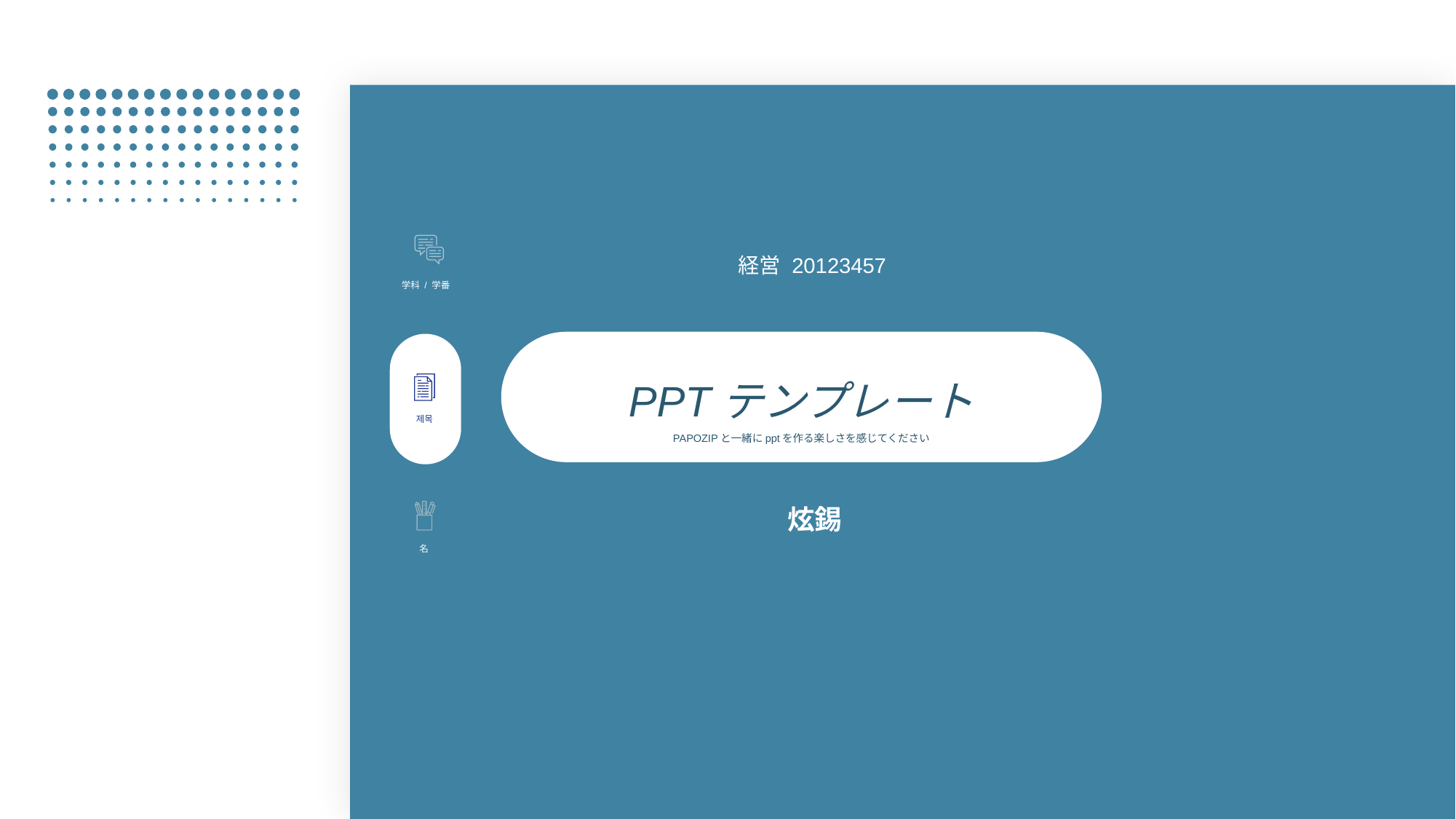

経営 20123457
学科 / 学番
PPTテンプレート
PAPOZIPと一緒にpptを作る楽しさを感じてください

제목
炫錫

名